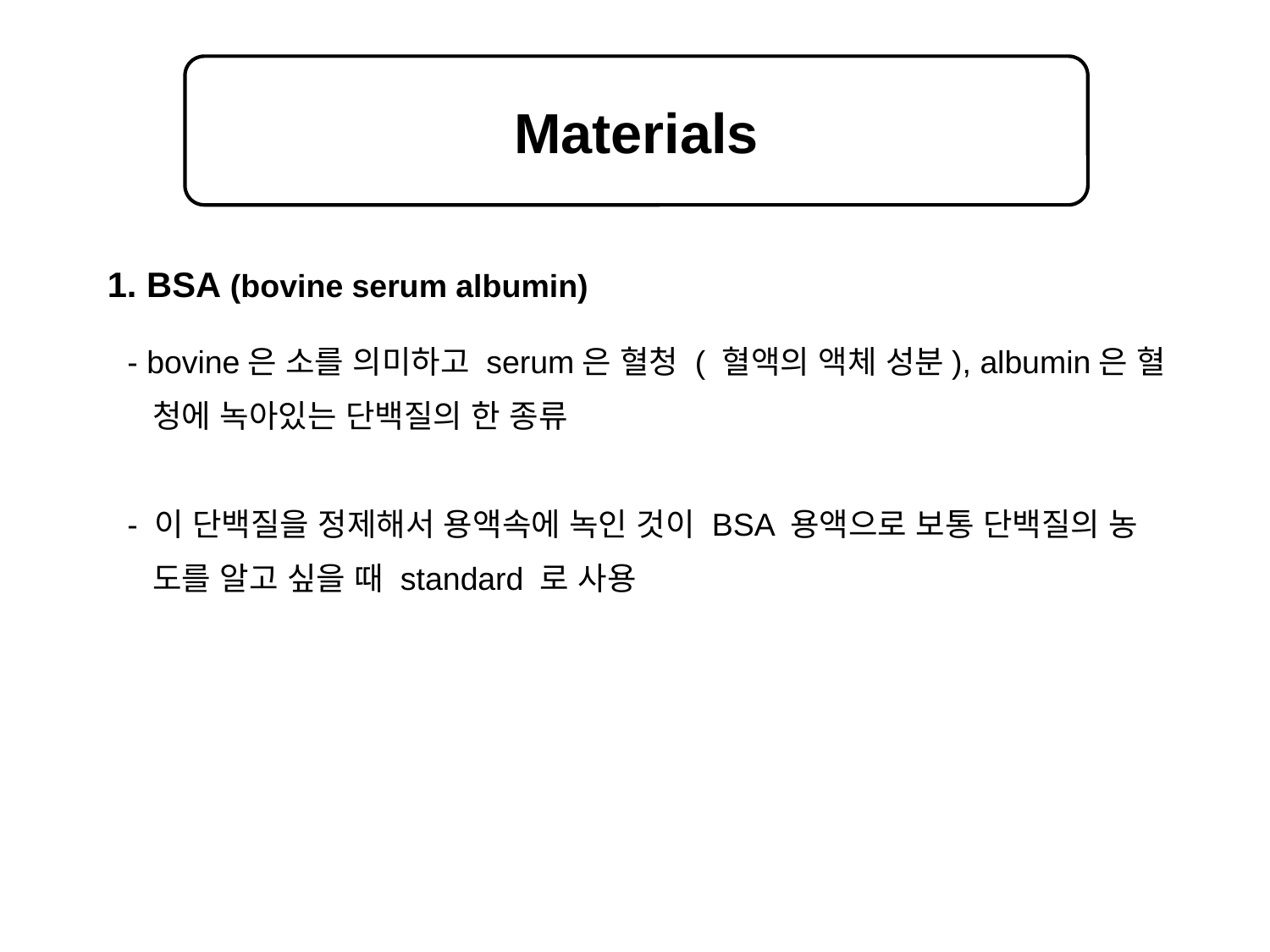

Materials
1. BSA (bovine serum albumin)
- bovine은 소를 의미하고 serum은 혈청 ( 혈액의 액체 성분), albumin은 혈
  청에 녹아있는 단백질의 한 종류

- 이 단백질을 정제해서 용액속에 녹인 것이 BSA 용액으로 보통 단백질의 농
  도를 알고 싶을 때 standard 로 사용